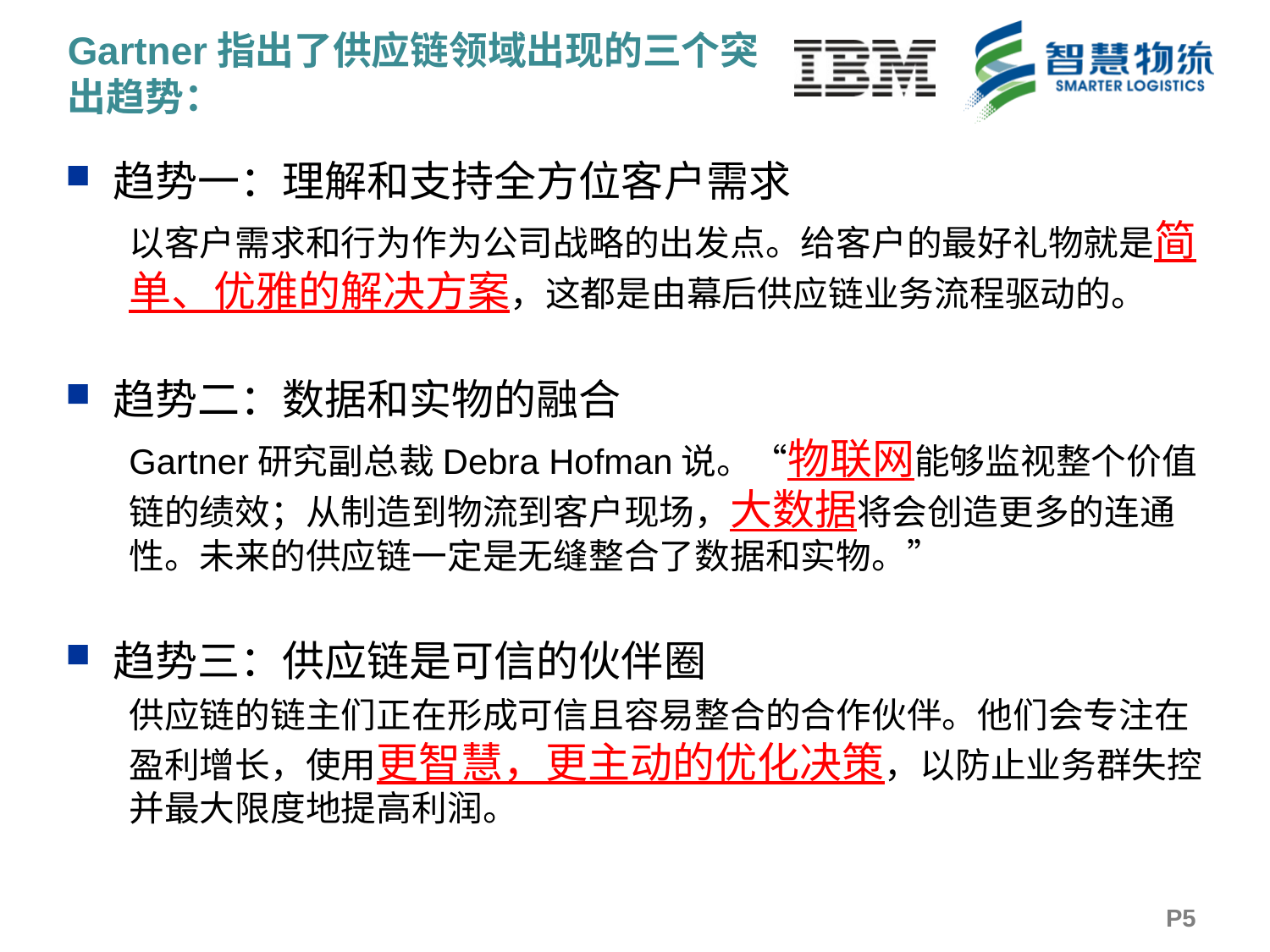

# Gartner指出了供应链领域出现的三个突出趋势：
趋势一：理解和支持全方位客户需求
以客户需求和行为作为公司战略的出发点。给客户的最好礼物就是简单、优雅的解决方案，这都是由幕后供应链业务流程驱动的。

趋势二：数据和实物的融合
Gartner研究副总裁Debra Hofman说。“物联网能够监视整个价值链的绩效；从制造到物流到客户现场，大数据将会创造更多的连通性。未来的供应链一定是无缝整合了数据和实物。”

趋势三：供应链是可信的伙伴圈
供应链的链主们正在形成可信且容易整合的合作伙伴。他们会专注在盈利增长，使用更智慧，更主动的优化决策，以防止业务群失控并最大限度地提高利润。